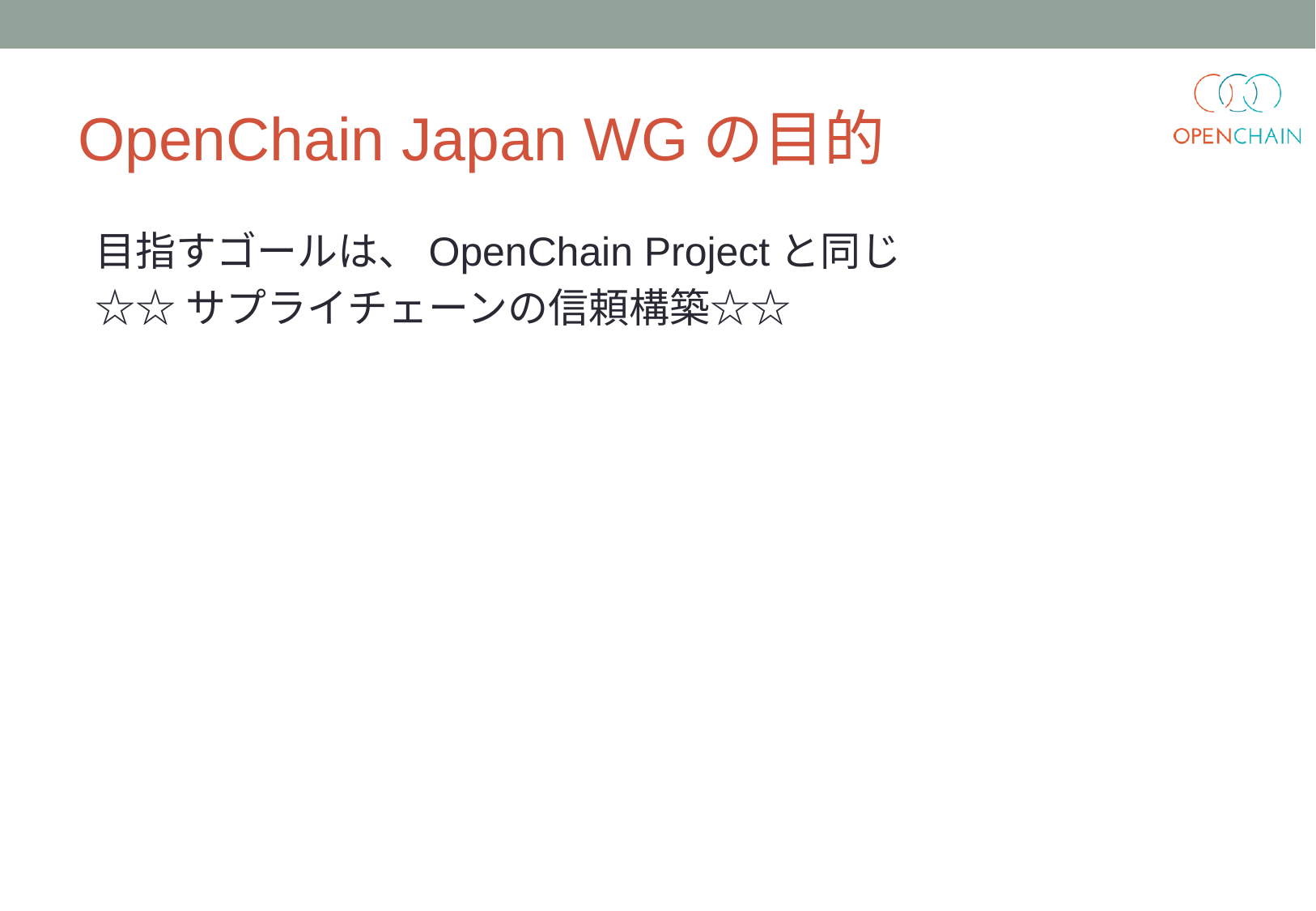

# OpenChain Japan WGの目的
目指すゴールは、OpenChain Projectと同じ
☆☆サプライチェーンの信頼構築☆☆